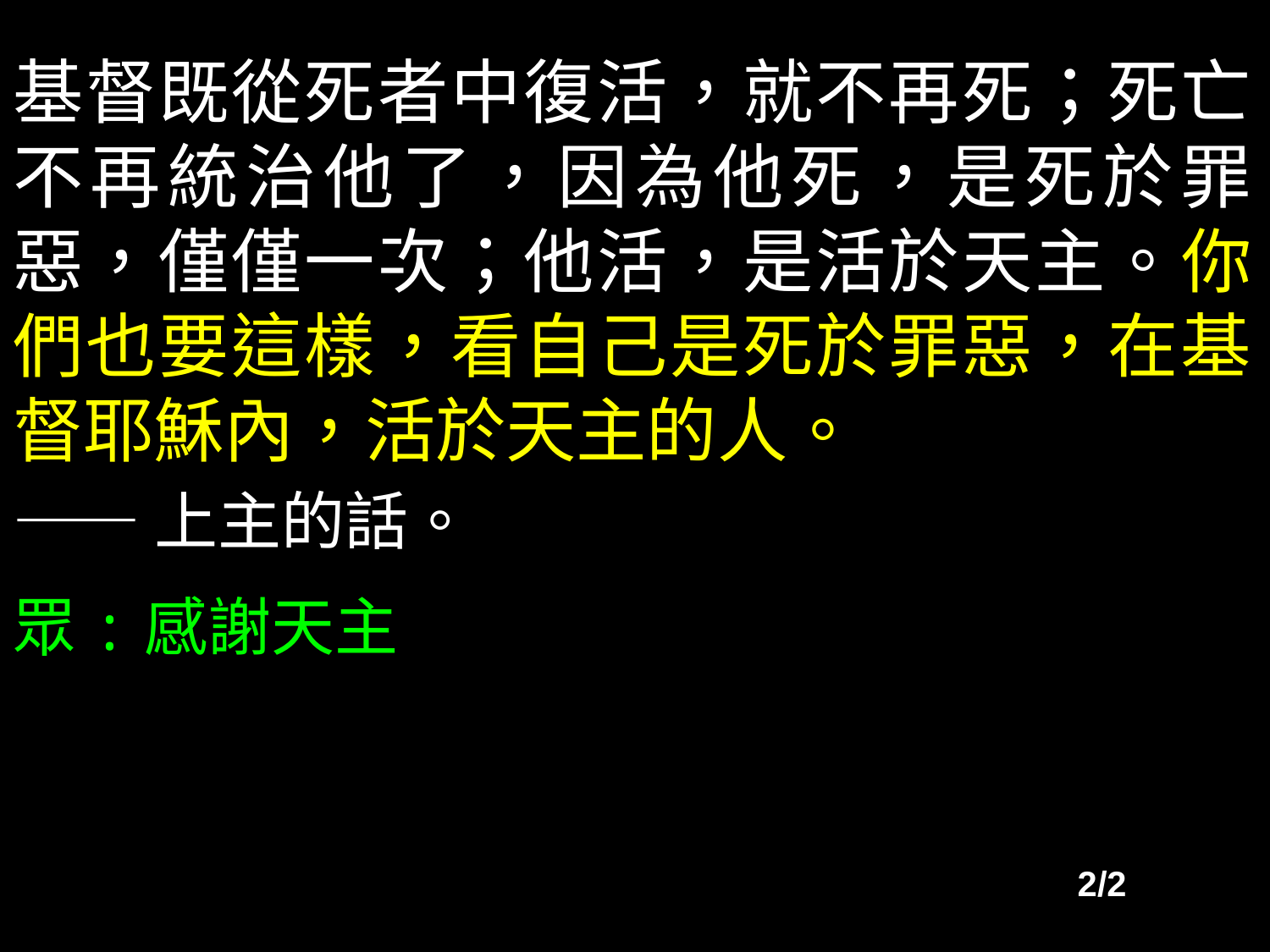

基督既從死者中復活，就不再死；死亡不再統治他了，因為他死，是死於罪惡，僅僅一次；他活，是活於天主。你們也要這樣，看自己是死於罪惡，在基督耶穌內，活於天主的人。
——上主的話。
眾:感謝天主
2/2